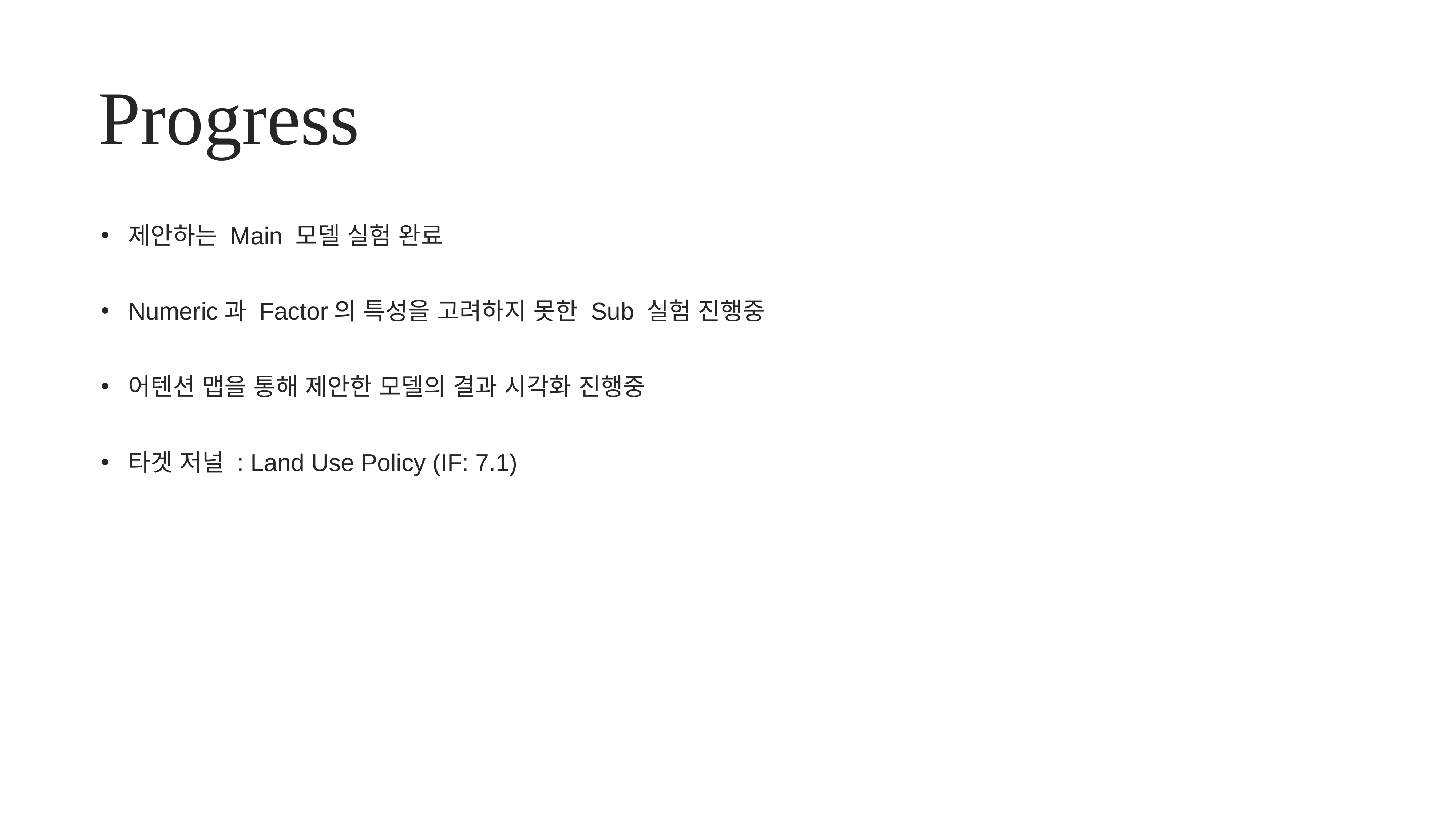

# Progress
제안하는 Main 모델 실험 완료

Numeric과 Factor의 특성을 고려하지 못한 Sub 실험 진행중

어텐션 맵을 통해 제안한 모델의 결과 시각화 진행중

타겟 저널 : Land Use Policy (IF: 7.1)